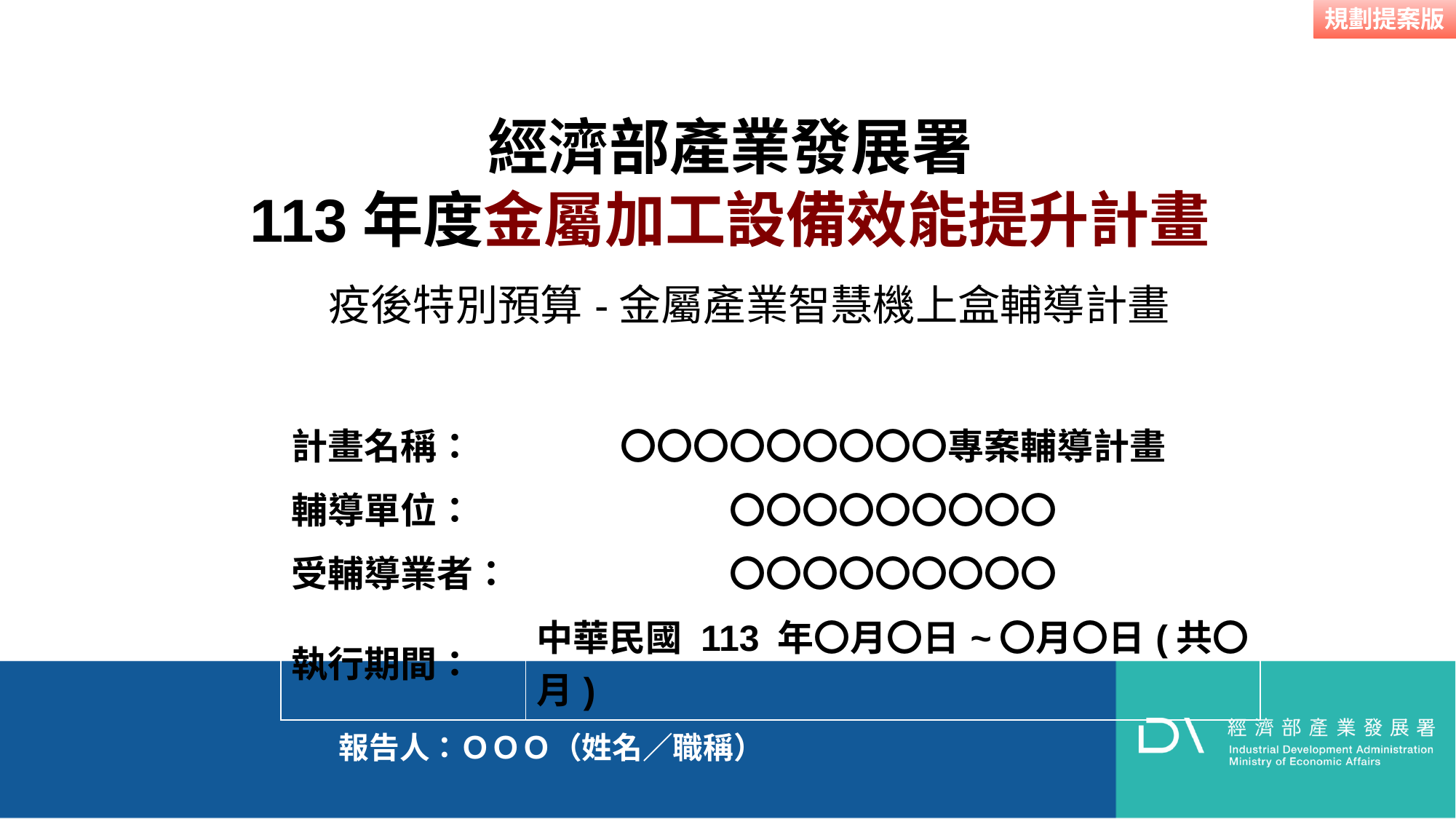

# 經濟部產業發展署 113年度金屬加工設備效能提升計畫
疫後特別預算-金屬產業智慧機上盒輔導計畫
| 計畫名稱： | 〇〇〇〇〇〇〇〇〇專案輔導計畫 |
| --- | --- |
| 輔導單位： | 〇〇〇〇〇〇〇〇〇 |
| 受輔導業者： | 〇〇〇〇〇〇〇〇〇 |
| 執行期間： | 中華民國 113 年〇月〇日~〇月〇日(共〇月) |
報告人：ＯＯＯ（姓名／職稱）